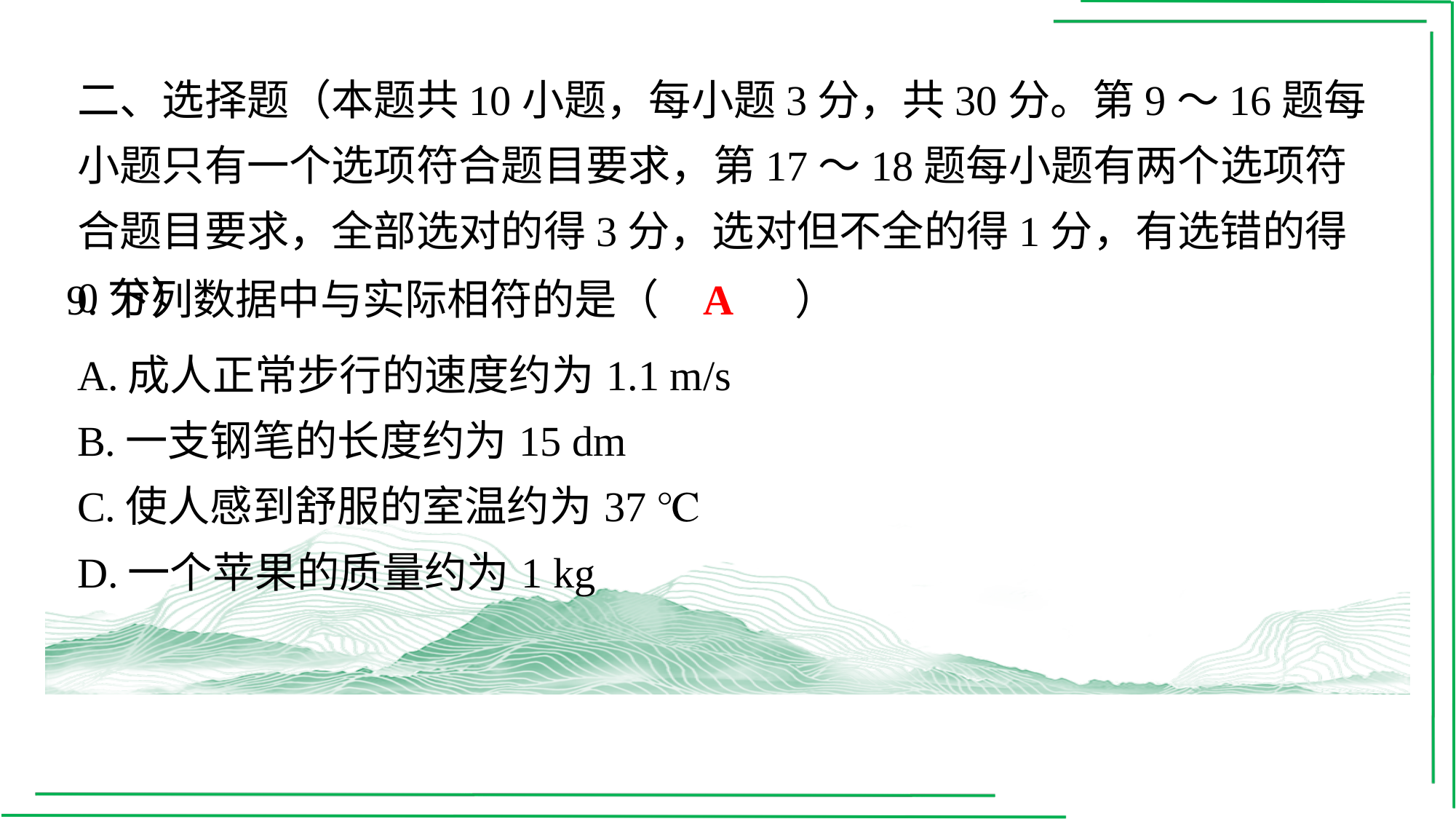

二、选择题（本题共10小题，每小题3分，共30分。第9～16题每小题只有一个选项符合题目要求，第17～18题每小题有两个选项符合题目要求，全部选对的得3分，选对但不全的得1分，有选错的得0分）
A
9.下列数据中与实际相符的是（　A　）
| A.成人正常步行的速度约为1.1 m/s |
| --- |
| B.一支钢笔的长度约为15 dm |
| C.使人感到舒服的室温约为37 ℃ |
| D.一个苹果的质量约为1 kg |